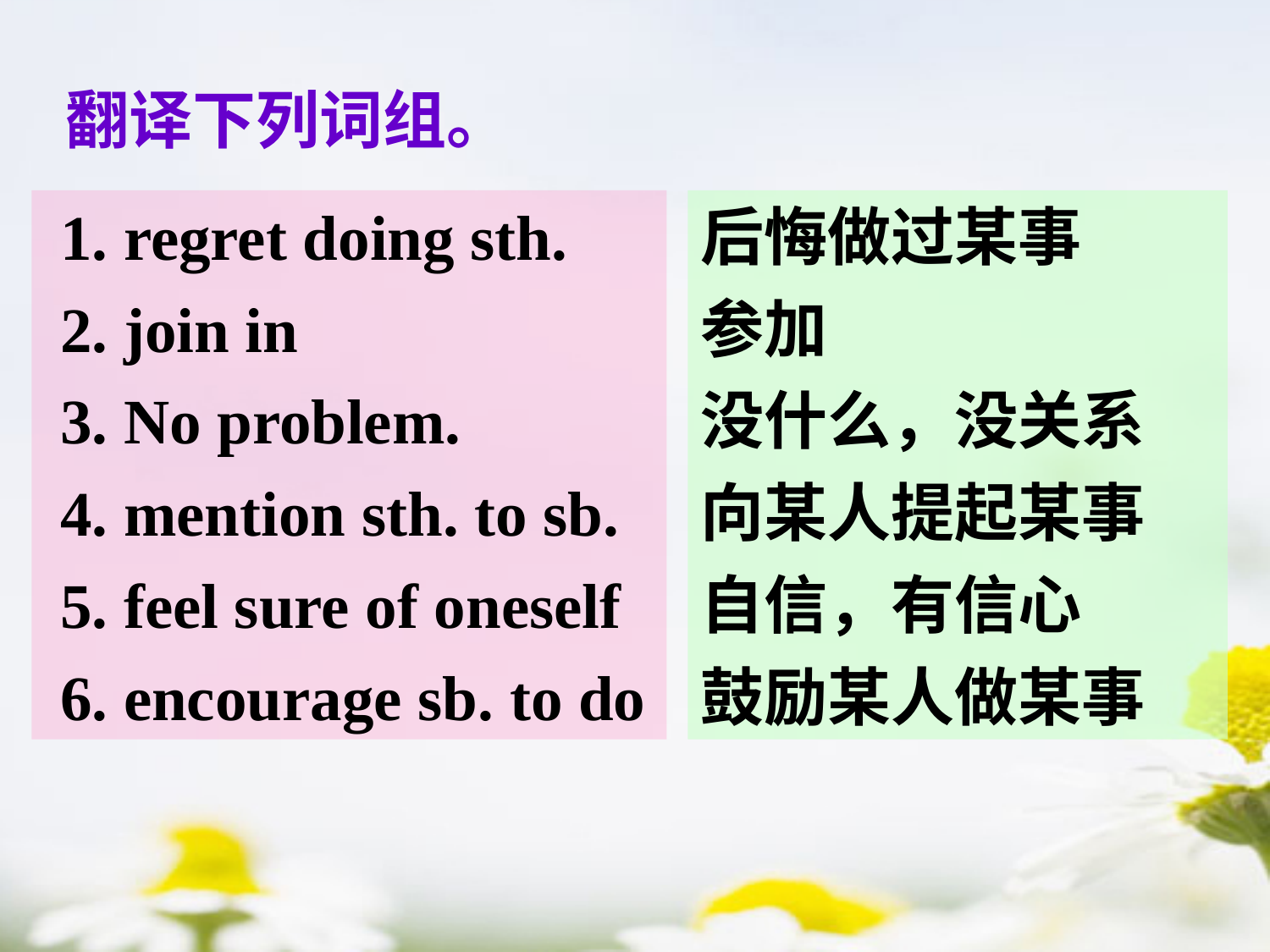

翻译下列词组。
 1. regret doing sth.
 2. join in
 3. No problem.
 4. mention sth. to sb.
 5. feel sure of oneself
 6. encourage sb. to do
后悔做过某事
参加
没什么，没关系
向某人提起某事
自信，有信心
鼓励某人做某事